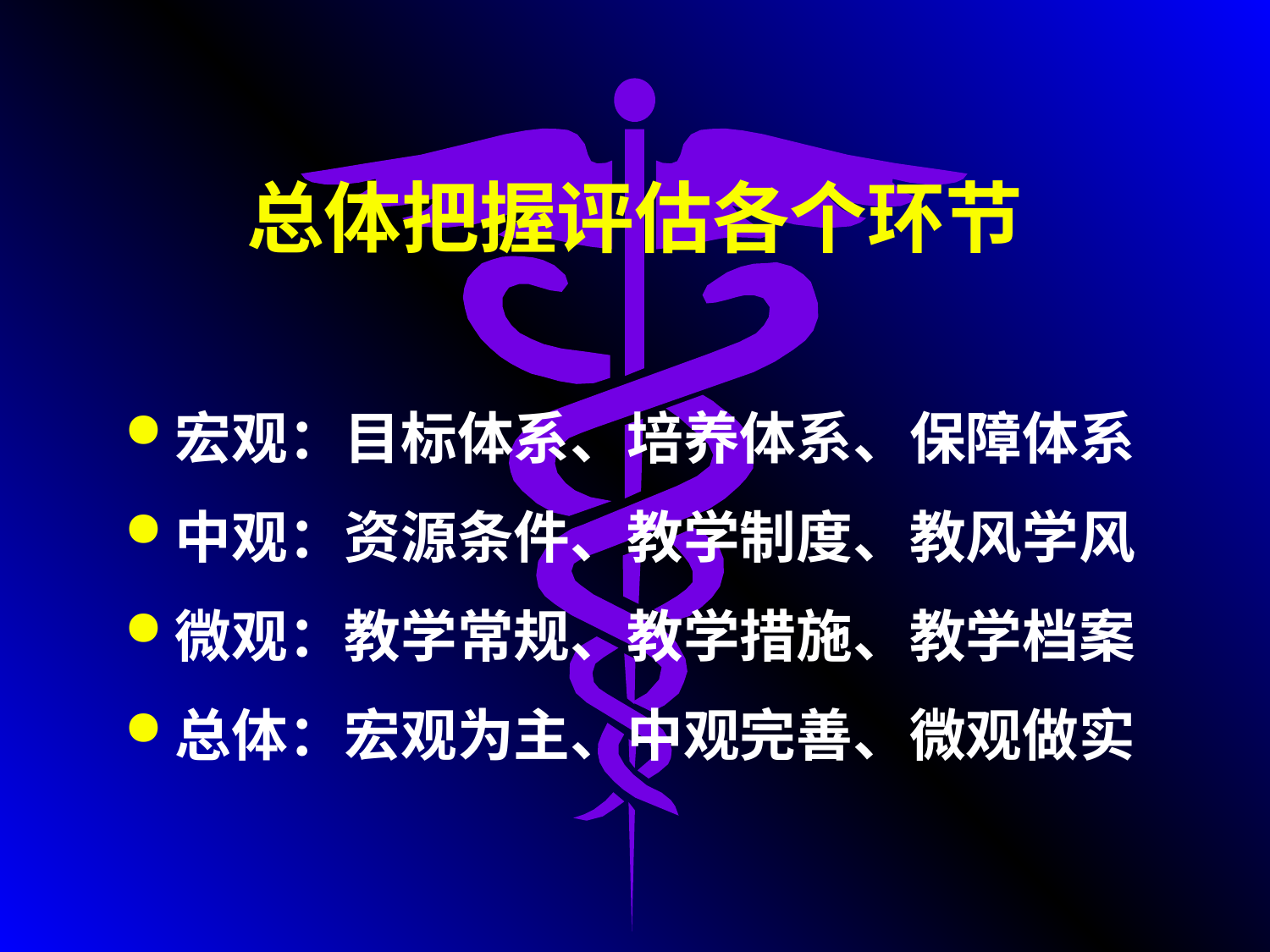

# 总体把握评估各个环节
宏观：目标体系、培养体系、保障体系
中观：资源条件、教学制度、教风学风
微观：教学常规、教学措施、教学档案
总体：宏观为主、中观完善、微观做实